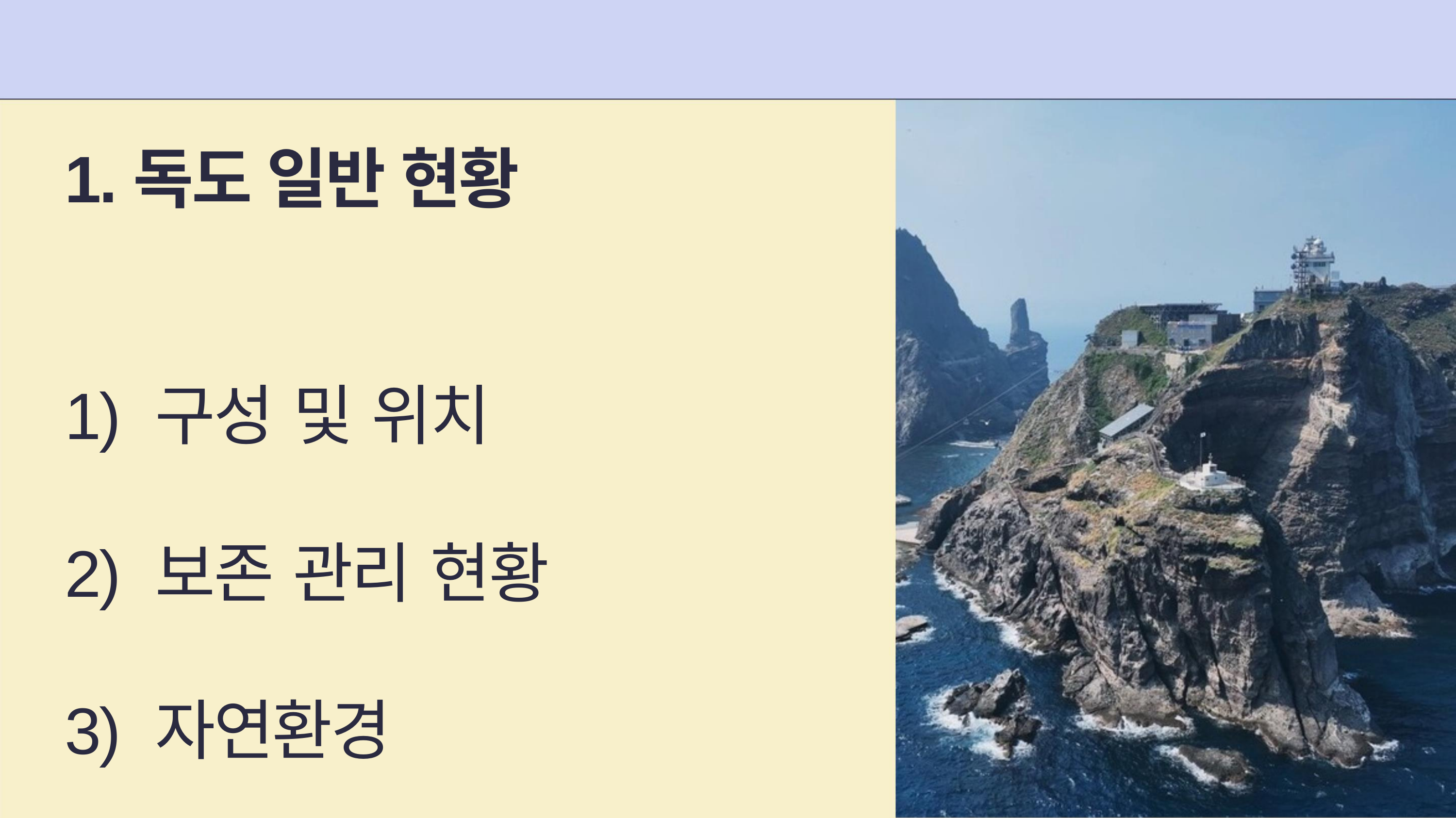

1.독도 일반 현황
1) 구성 및 위치
2) 보존 관리 현황
3) 자연환경